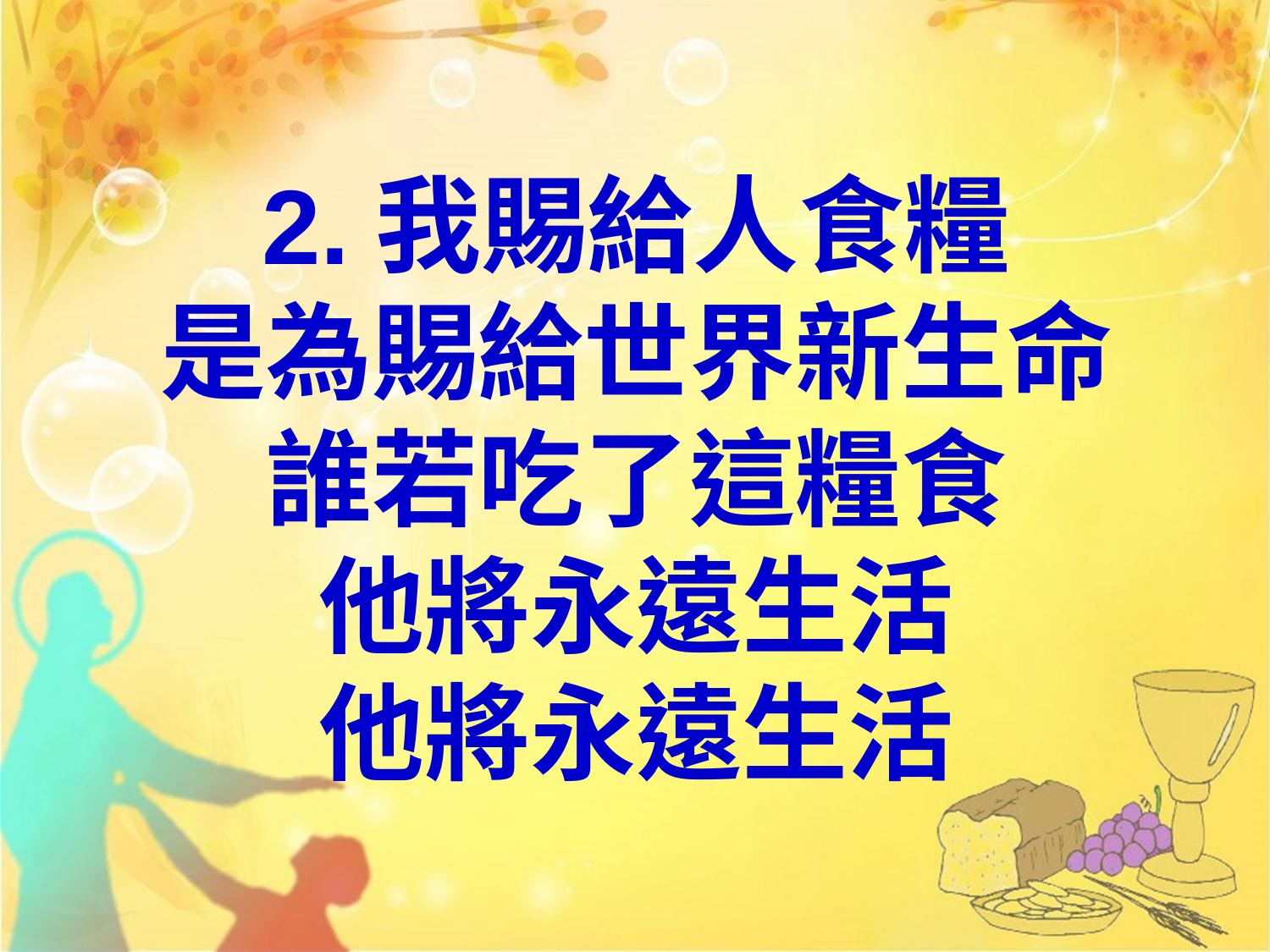

# 2.我賜給人食糧 是為賜給世界新生命 誰若吃了這糧食 他將永遠生活 他將永遠生活